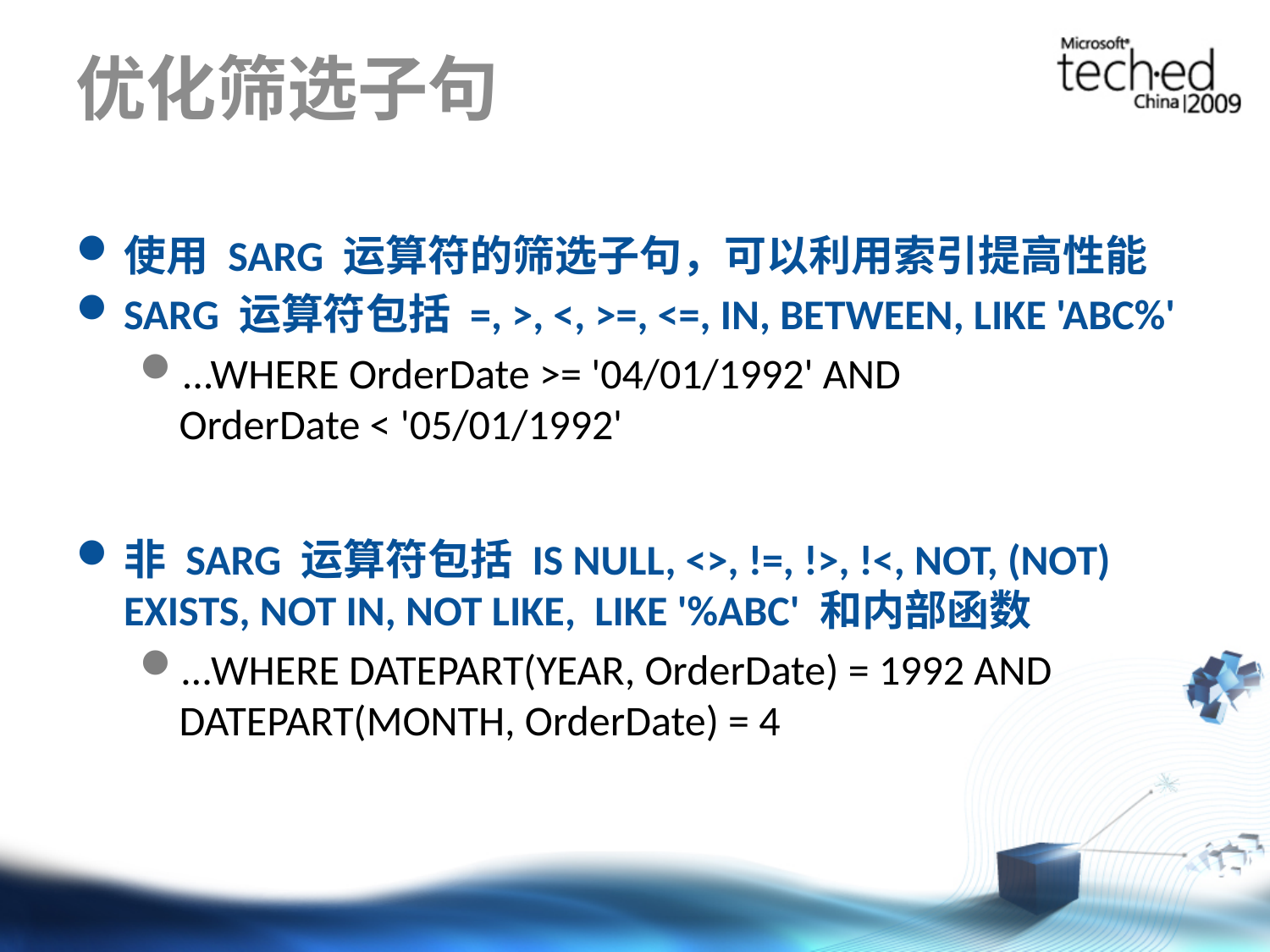

# 优化筛选子句
使用 SARG 运算符的筛选子句，可以利用索引提高性能
SARG 运算符包括 =, >, <, >=, <=, IN, BETWEEN, LIKE 'ABC%'
...WHERE OrderDate >= '04/01/1992' AND
OrderDate < '05/01/1992'

非 SARG 运算符包括 IS NULL, <>, !=, !>, !<, NOT, (NOT) EXISTS, NOT IN, NOT LIKE,  LIKE '%ABC' 和内部函数
…WHERE DATEPART(YEAR, OrderDate) = 1992 AND DATEPART(MONTH, OrderDate) = 4